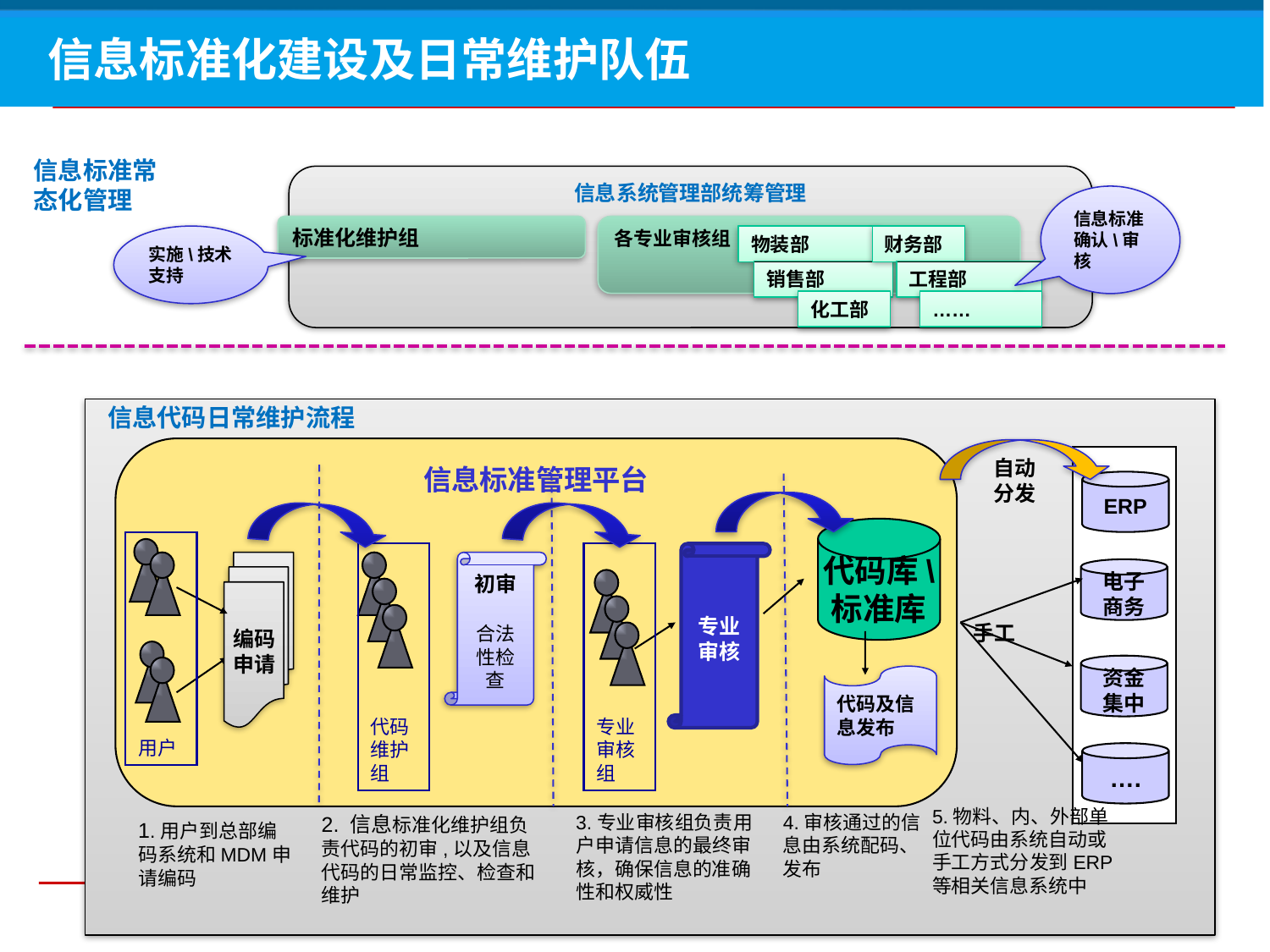

信息标准化建设及日常维护队伍
信息标准常
态化管理
信息系统管理部统筹管理

信息标准确认\审核
标准化维护组
各专业审核组

物装部
财务部
实施\技术支持
销售部
工程部
……
化工部
信息代码日常维护流程

信息标准管理平台

自动分发
ERP

代码库\
标准库

用户

专业
审核

代码维护组

专业审核组
编码
申请
初审

合法
性检
查

电子
商务

手工

资金
集中

代码及信息发布
….
5.物料、内、外部单位代码由系统自动或手工方式分发到ERP等相关信息系统中
3.专业审核组负责用户申请信息的最终审核，确保信息的准确性和权威性
4.审核通过的信息由系统配码、发布
2. 信息标准化维护组负责代码的初审,以及信息代码的日常监控、检查和维护
1.用户到总部编码系统和MDM申请编码

27